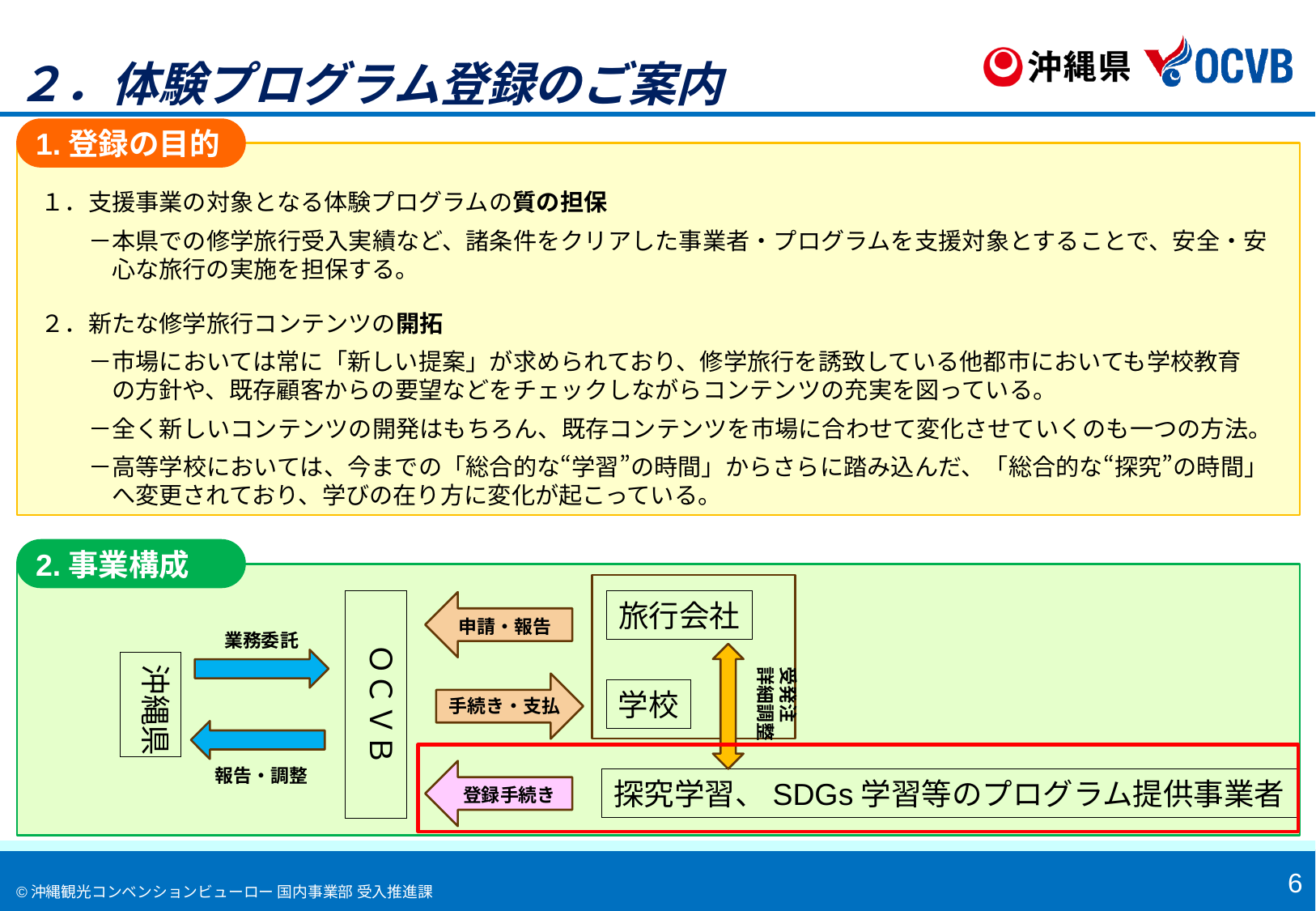

２．体験プログラム登録のご案内
1.登録の目的

１．支援事業の対象となる体験プログラムの質の担保
　　－本県での修学旅行受入実績など、諸条件をクリアした事業者・プログラムを支援対象とすることで、安全・安心な旅行の実施を担保する。
２．新たな修学旅行コンテンツの開拓
　　－市場においては常に「新しい提案」が求められており、修学旅行を誘致している他都市においても学校教育
の方針や、既存顧客からの要望などをチェックしながらコンテンツの充実を図っている。
　　－全く新しいコンテンツの開発はもちろん、既存コンテンツを市場に合わせて変化させていくのも一つの方法。
　　－高等学校においては、今までの「総合的な“学習”の時間」からさらに踏み込んだ、「総合的な“探究”の時間」
へ変更されており、学びの在り方に変化が起こっている。
2.事業構成

旅行会社
学校
ＯＣＶＢ

申請・報告
業務委託

沖縄県
受発注
詳細調整

手続き・支払

報告・調整

探究学習、SDGs学習等のプログラム提供事業者
登録手続き
6
©沖縄観光コンベンションビューロー 国内事業部 受入推進課